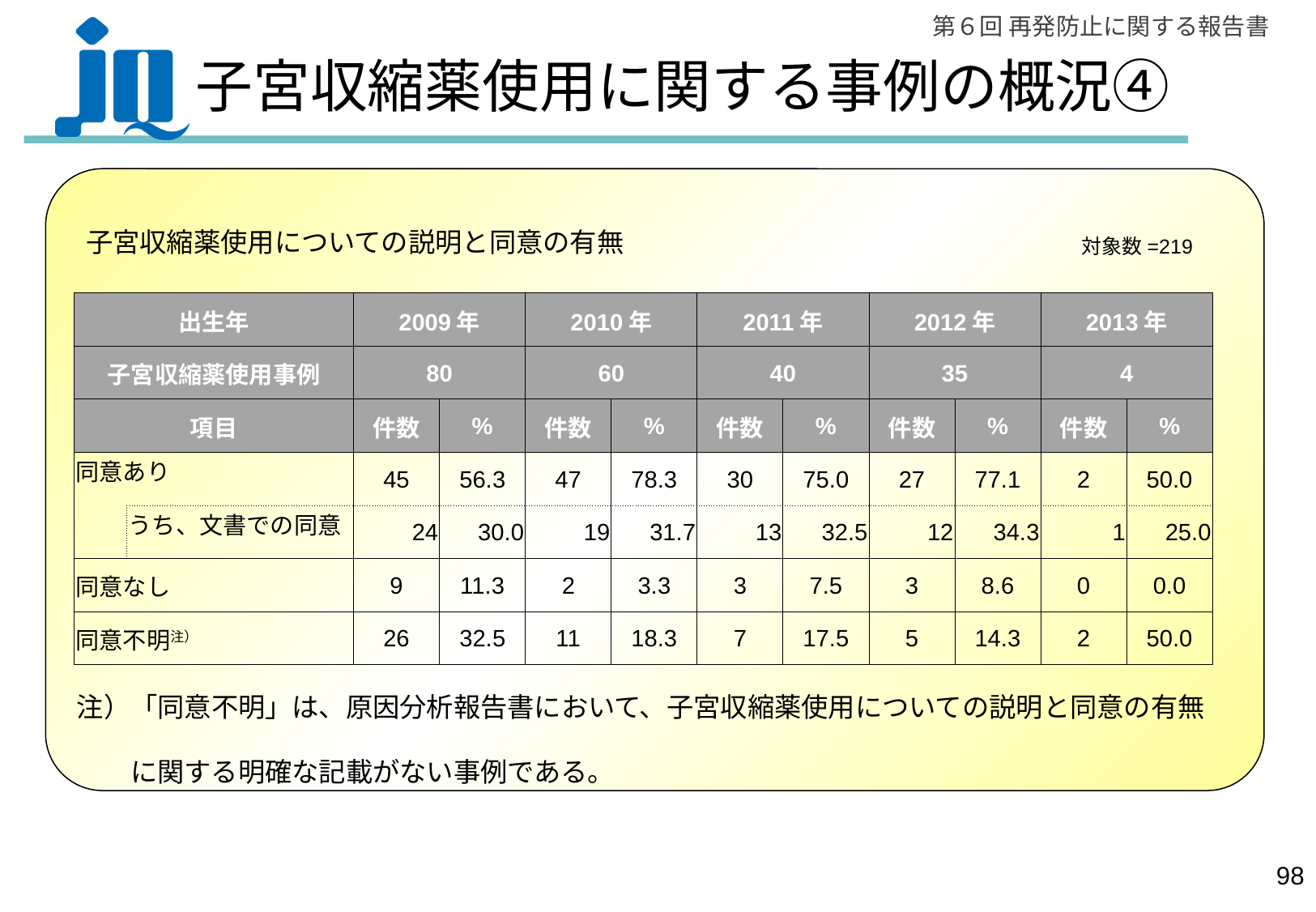

子宮収縮薬使用に関する事例の概況④

子宮収縮薬使用についての説明と同意の有無
対象数=219
| 出生年 |  | 2009年 |  | 2010年 |  | 2011年 |  | 2012年 |  | 2013年 |  |
| --- | --- | --- | --- | --- | --- | --- | --- | --- | --- | --- | --- |
| 子宮収縮薬使用事例 |  | 80 |  | 60 |  | 40 |  | 35 |  | 4 |  |
| 項目 |  | 件数 | % | 件数 | % | 件数 | % | 件数 | % | 件数 | % |
| 同意あり |  | 45 | 56.3 | 47 | 78.3 | 30 | 75.0 | 27 | 77.1 | 2 | 50.0 |
|  | うち、文書での同意 | 24 | 30.0 | 19 | 31.7 | 13 | 32.5 | 12 | 34.3 | 1 | 25.0 |
| 同意なし |  | 9 | 11.3 | 2 | 3.3 | 3 | 7.5 | 3 | 8.6 | 0 | 0.0 |
| 同意不明注） |  | 26 | 32.5 | 11 | 18.3 | 7 | 17.5 | 5 | 14.3 | 2 | 50.0 |
注）「同意不明」は、原因分析報告書において、子宮収縮薬使用についての説明と同意の有無
　　に関する明確な記載がない事例である。
98